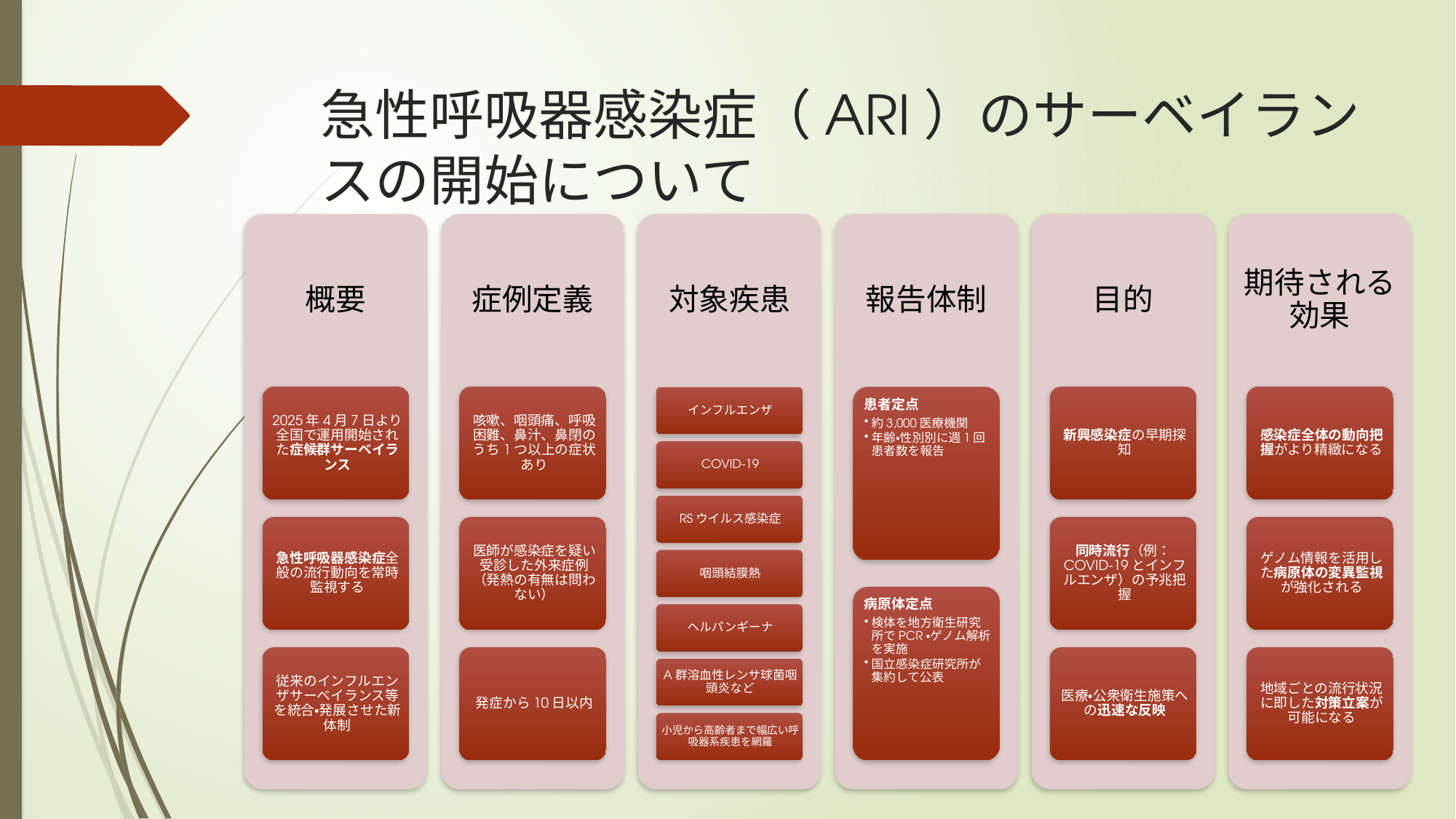

# 急性呼吸器感染症（ARI）のサーベイランスの開始について
概要
2025年4月7日より全国で運用開始された症候群サーベイランス
急性呼吸器感染症全般の流行動向を常時監視する
従来のインフルエンザサーベイランス等を統合・発展させた新体制
症例定義
咳嗽、咽頭痛、呼吸困難、鼻汁、鼻閉のうち1つ以上の症状あり
医師が感染症を疑い受診した外来症例（発熱の有無は問わない）
発症から10日以内
対象疾患
インフルエンザ
COVID-19
RSウイルス感染症
咽頭結膜熱
ヘルパンギーナ
A群溶血性レンサ球菌咽頭炎など
小児から高齢者まで幅広い呼吸器系疾患を網羅
報告体制
患者定点
約3,000医療機関
年齢・性別別に週1回患者数を報告
病原体定点
検体を地方衛生研究所でPCR・ゲノム解析を実施
国立感染症研究所が集約して公表
目的
新興感染症の早期探知
同時流行（例：COVID-19とインフルエンザ）の予兆把握
医療・公衆衛生施策への迅速な反映
期待される効果
感染症全体の動向把握がより精緻になる
ゲノム情報を活用した病原体の変異監視が強化される
地域ごとの流行状況に即した対策立案が可能になる